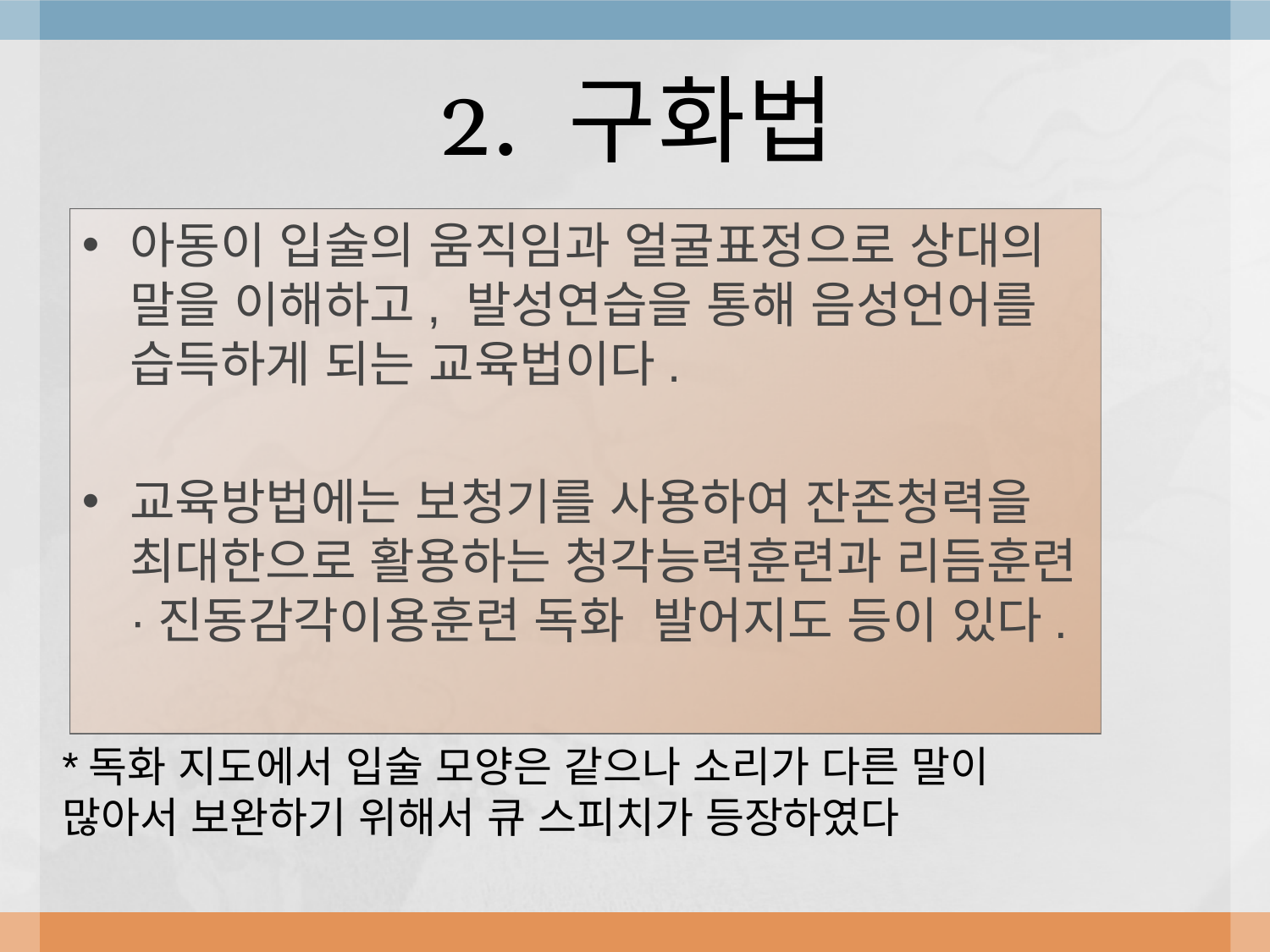

# 2. 구화법
아동이 입술의 움직임과 얼굴표정으로 상대의 말을 이해하고, 발성연습을 통해 음성언어를 습득하게 되는 교육법이다.

교육방법에는 보청기를 사용하여 잔존청력을 최대한으로 활용하는 청각능력훈련과 리듬훈련 ·진동감각이용훈련 독화  발어지도 등이 있다.

*독화 지도에서 입술 모양은 같으나 소리가 다른 말이 많아서 보완하기 위해서 큐 스피치가 등장하였다